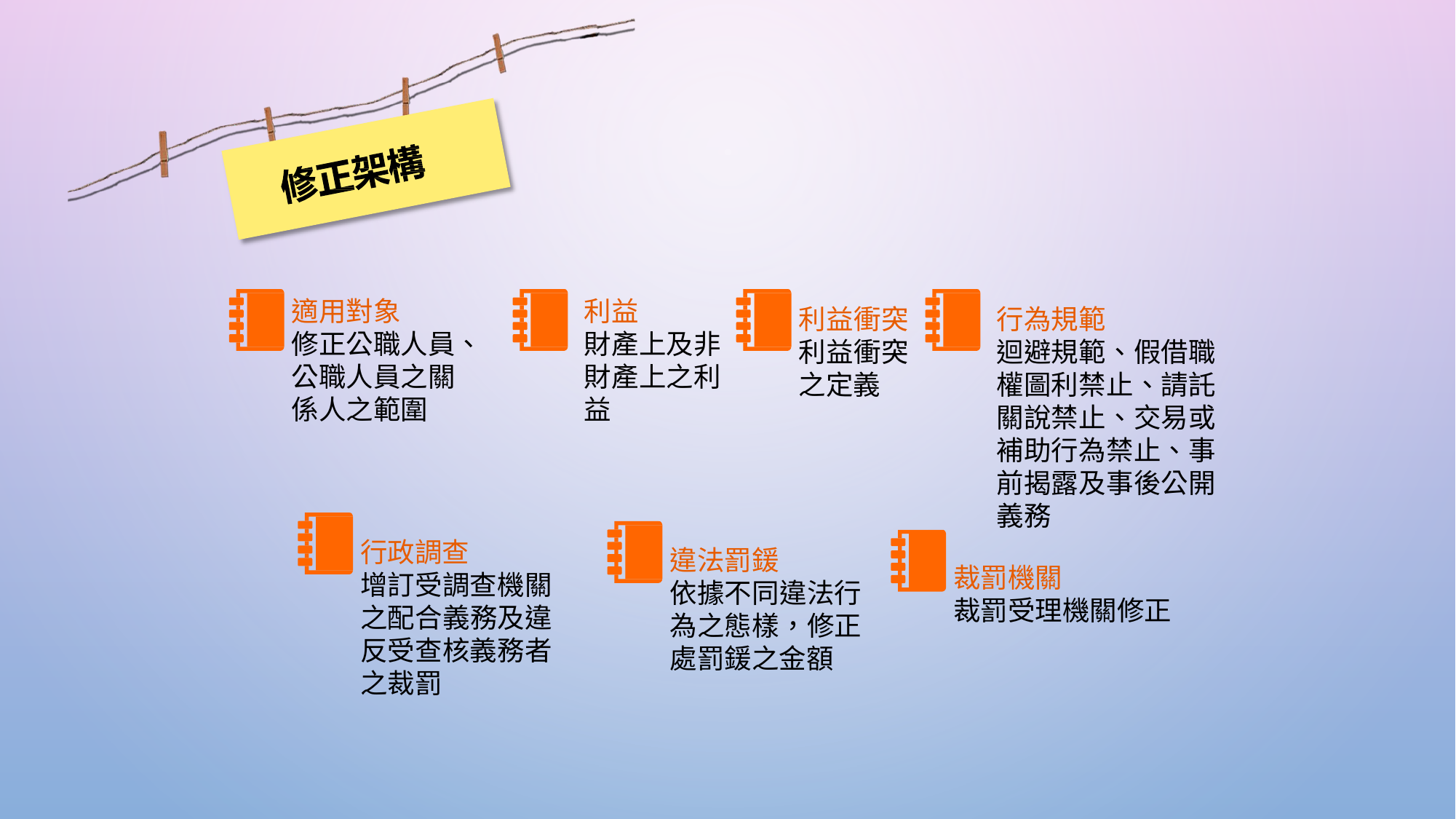

適用對象
修正公職人員、 公職人員之關 係人之範圍
利益
財產上及非 財產上之利 益
利益衝突 利益衝突 之定義
行為規範
迴避規範、假借職 權圖利禁止、請託 關說禁止、交易或 補助行為禁止、事 前揭露及事後公開 義務
裁罰機關
裁罰受理機關修正

行政調查
增訂受調查機關 之配合義務及違 反受查核義務者 之裁罰
違法罰鍰
依據不同違法行 為之態樣，修正 處罰鍰之金額